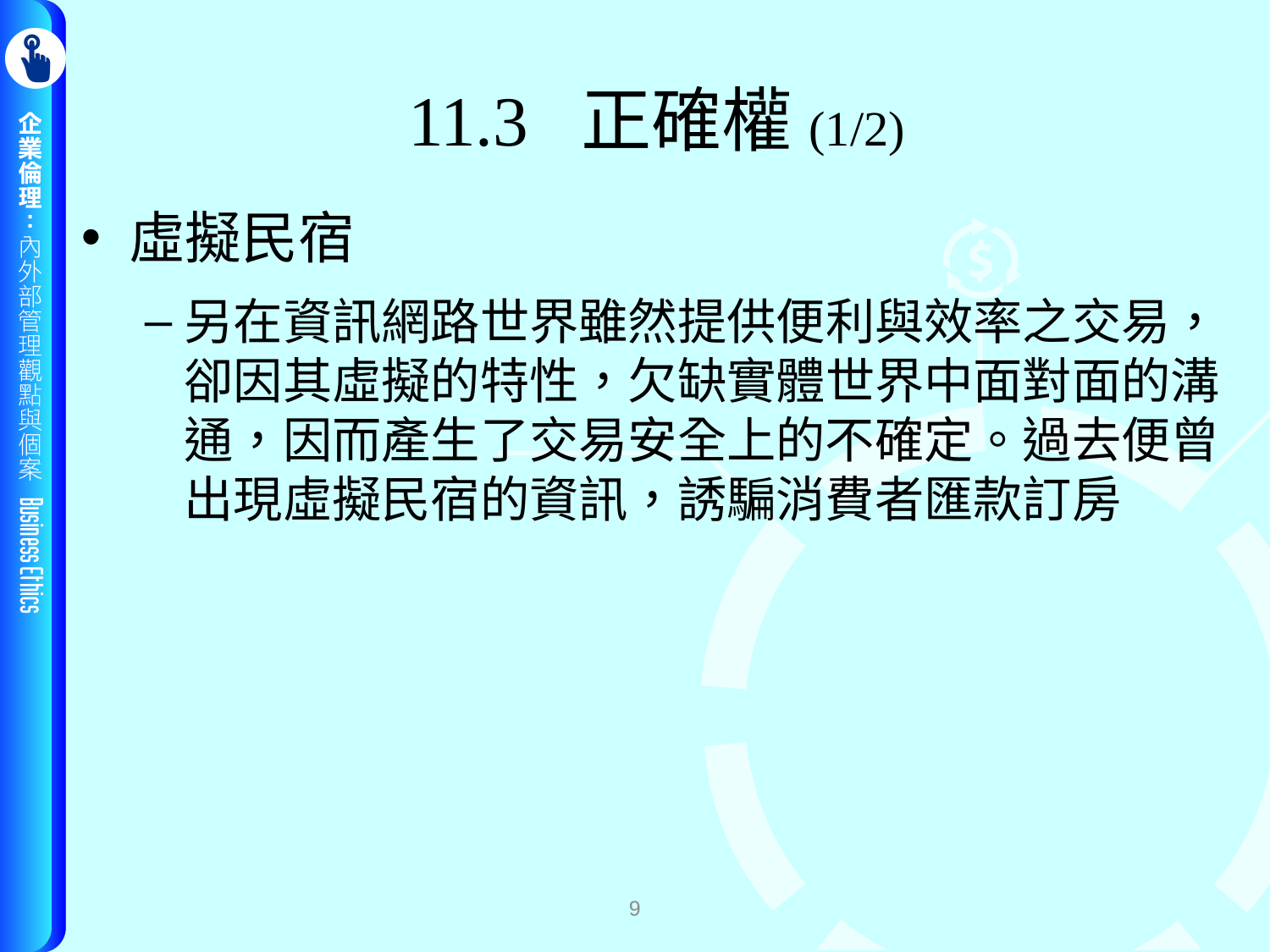

# 11.3  正確權(1/2)
虛擬民宿
另在資訊網路世界雖然提供便利與效率之交易，卻因其虛擬的特性，欠缺實體世界中面對面的溝通，因而產生了交易安全上的不確定。過去便曾出現虛擬民宿的資訊，誘騙消費者匯款訂房
9